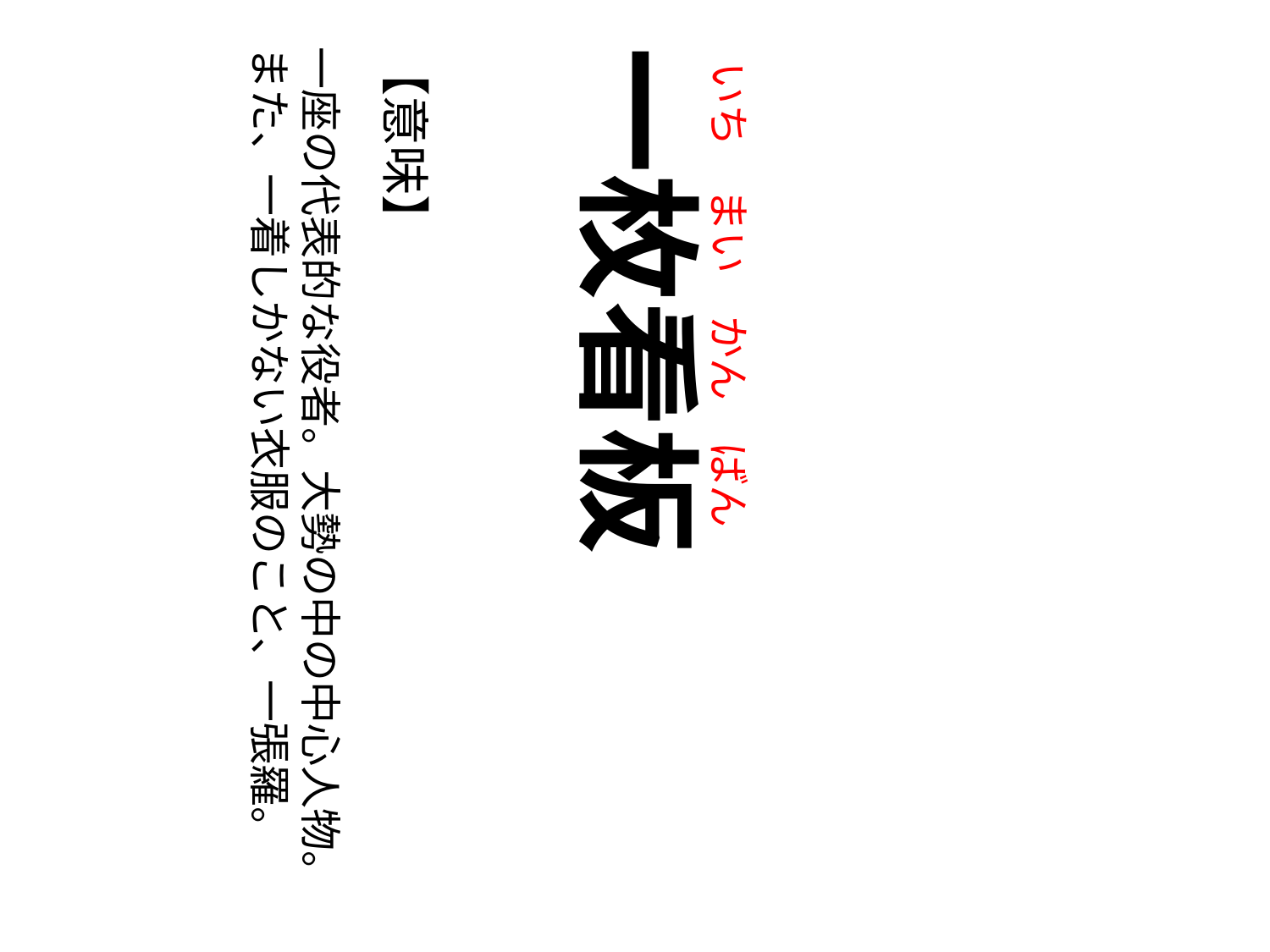

いち
まい
かん
ばん
【意味】

一座の代表的な役者。大勢の中の中心人物。
また、一着しかない衣服のこと、一張羅。
一枚看板